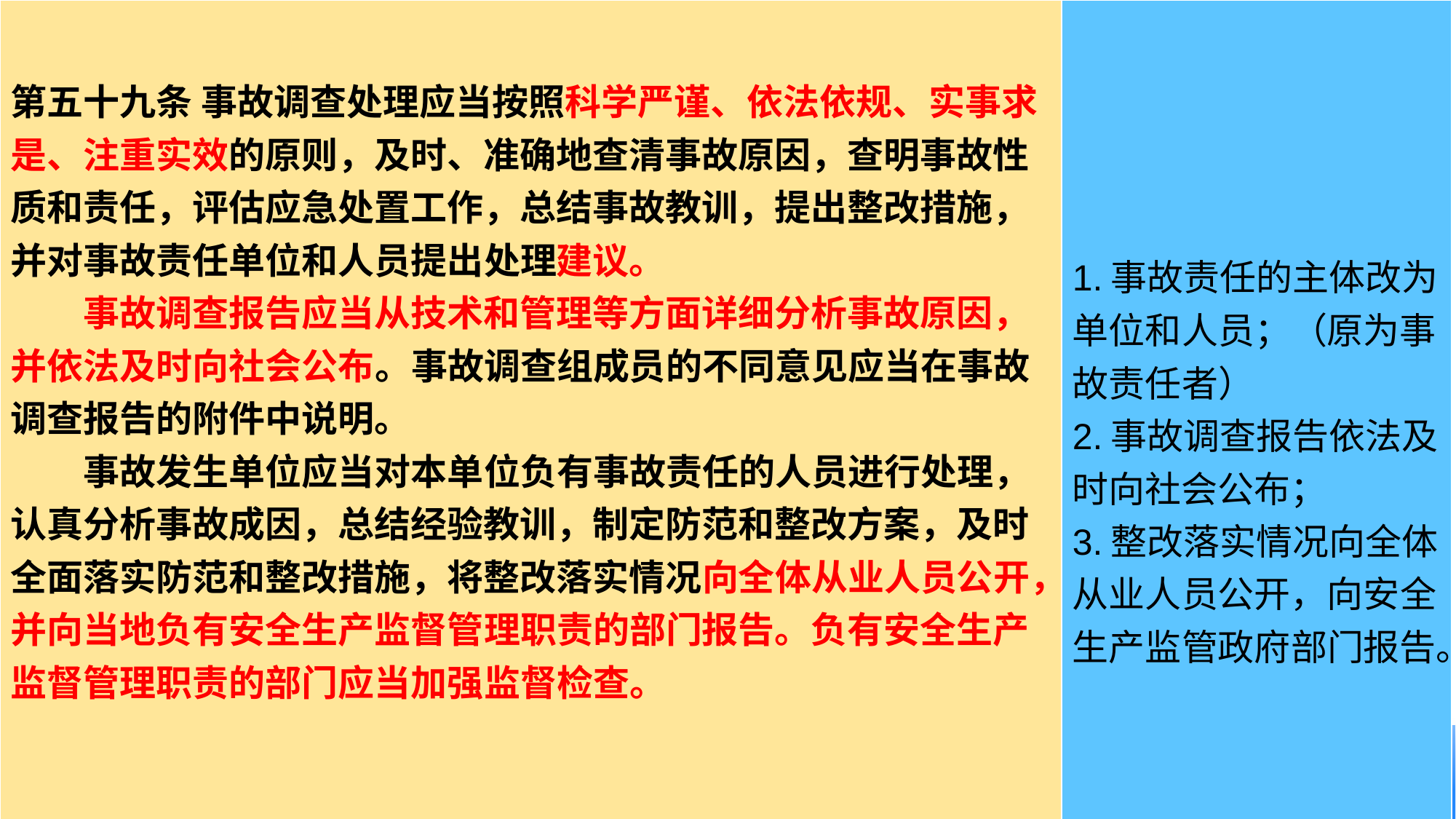

| 第五十九条 事故调查处理应当按照科学严谨、依法依规、实事求是、注重实效的原则，及时、准确地查清事故原因，查明事故性质和责任，评估应急处置工作，总结事故教训，提出整改措施，并对事故责任单位和人员提出处理建议。 　　事故调查报告应当从技术和管理等方面详细分析事故原因，并依法及时向社会公布。事故调查组成员的不同意见应当在事故调查报告的附件中说明。 　　事故发生单位应当对本单位负有事故责任的人员进行处理，认真分析事故成因，总结经验教训，制定防范和整改方案，及时全面落实防范和整改措施，将整改落实情况向全体从业人员公开，并向当地负有安全生产监督管理职责的部门报告。负有安全生产监督管理职责的部门应当加强监督检查。 | 1.事故责任的主体改为单位和人员；（原为事故责任者） 2.事故调查报告依法及时向社会公布； 3.整改落实情况向全体从业人员公开，向安全生产监管政府部门报告。 |
| --- | --- |
#